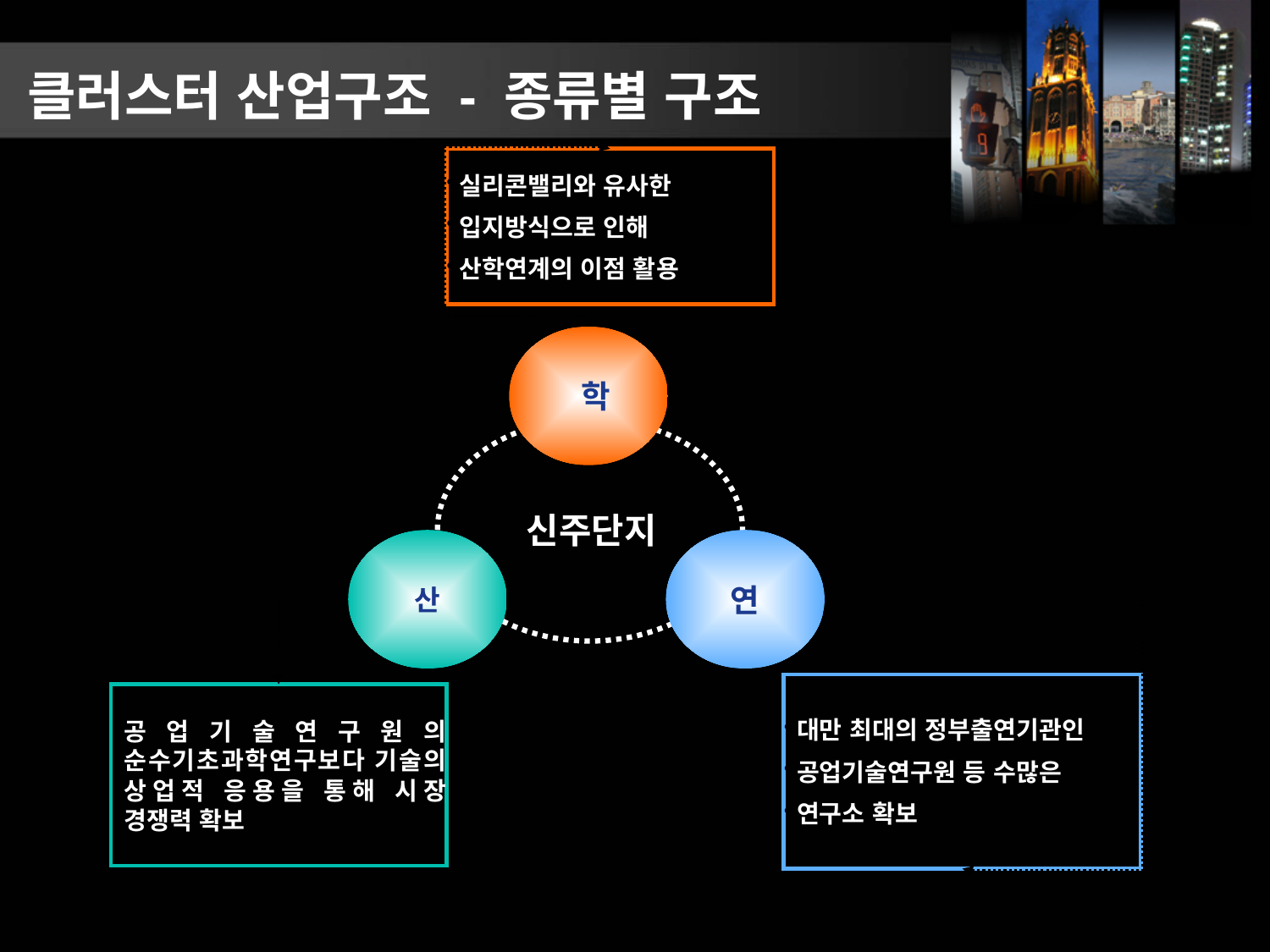

클러스터 산업구조 - 종류별 구조
실리콘밸리와 유사한
입지방식으로 인해
산학연계의 이점 활용
 학

신주단지
산
연
대만 최대의 정부출연기관인
공업기술연구원 등 수많은
연구소 확보
공업기술연구원의 순수기초과학연구보다 기술의 상업적 응용을 통해 시장 경쟁력 확보